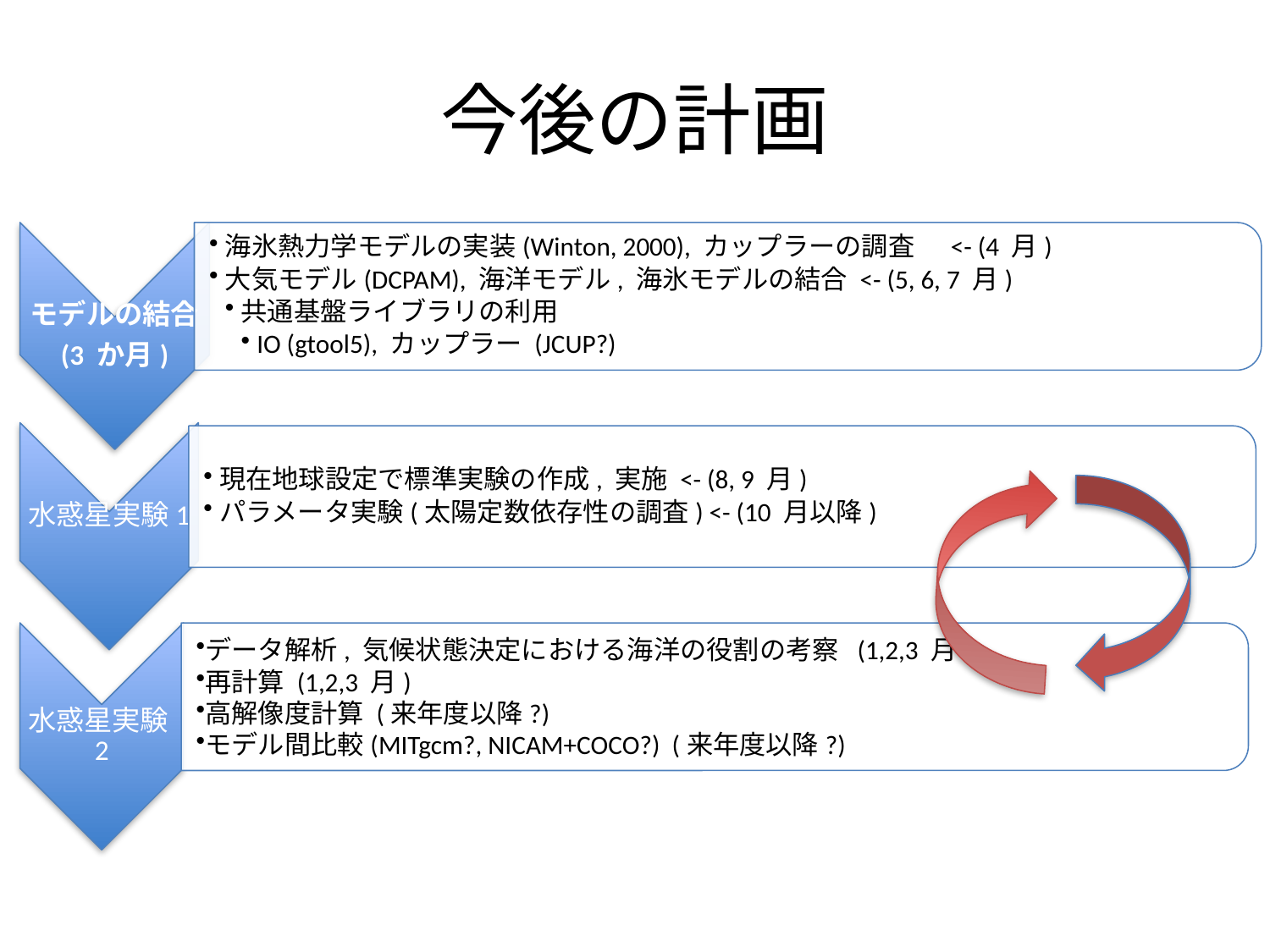

# 今後の計画
モデルの結合
(3 か月)
海氷熱力学モデルの実装(Winton, 2000), カップラーの調査     <- (4 月)
大気モデル(DCPAM), 海洋モデル, 海氷モデルの結合 <- (5, 6, 7 月)
共通基盤ライブラリの利用
IO (gtool5), カップラー (JCUP?)
水惑星実験1

現在地球設定で標準実験の作成, 実施 <- (8, 9 月)
パラメータ実験(太陽定数依存性の調査) <- (10 月以降)
水惑星実験2
データ解析, 気候状態決定における海洋の役割の考察  (1,2,3 月)
再計算 (1,2,3 月)
高解像度計算 (来年度以降?)
モデル間比較(MITgcm?, NICAM+COCO?)  (来年度以降?)